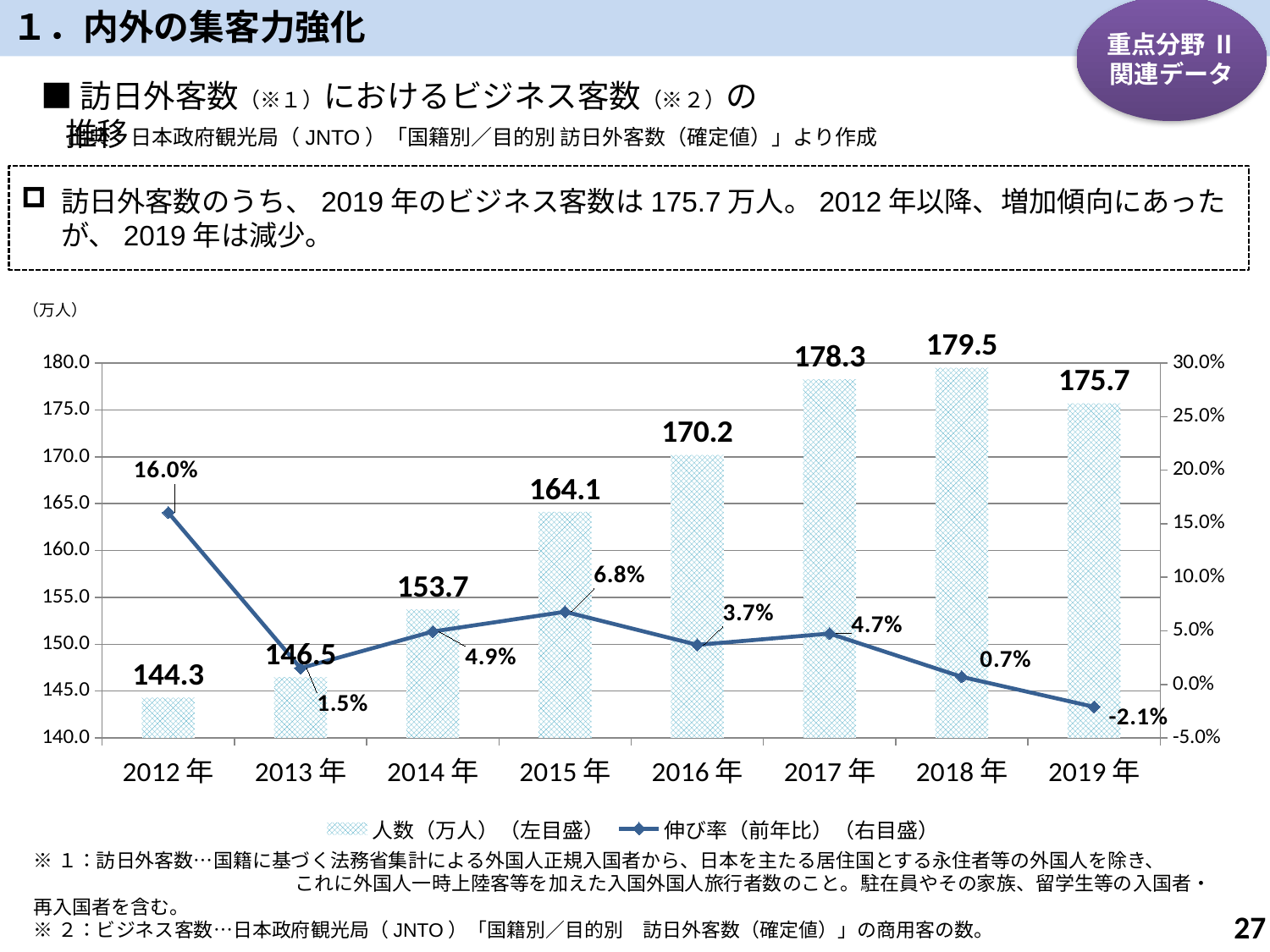

１．内外の集客力強化
重点分野 Ⅱ
関連データ
■訪日外客数（※１）におけるビジネス客数（※２）の推移
出典：日本政府観光局（JNTO）「国籍別／目的別 訪日外客数（確定値）」より作成
訪日外客数のうち、2019年のビジネス客数は175.7万人。2012年以降、増加傾向にあったが、2019年は減少。
（万人）

### Chart

| Category | 人数（万人）（左目盛） | 伸び率（前年比）（右目盛） |
|---|---|---|
| 2012年 | 144.2946 | 0.160405763162212 |
| 2013年 | 146.485 | 0.015180055248082747 |
| 2014年 | 153.7114 | 0.049332013516742323 |
| 2015年 | 164.13 | 0.06778026873738718 |
| 2016年 | 170.1902 | 0.0369231706574058 |
| 2017年 | 178.26770000000002 | 0.04746160472224603 |
| 2018年 | 179.5 | 0.007 |
| 2019年 | 175.7 | -0.021 |
※１：訪日外客数…国籍に基づく法務省集計による外国人正規入国者から、日本を主たる居住国とする永住者等の外国人を除き、
　　　　　　　　　　　 　　 これに外国人一時上陸客等を加えた入国外国人旅行者数のこと。駐在員やその家族、留学生等の入国者・再入国者を含む。
※２：ビジネス客数…日本政府観光局（JNTO）「国籍別／目的別　訪日外客数（確定値）」の商用客の数。
27